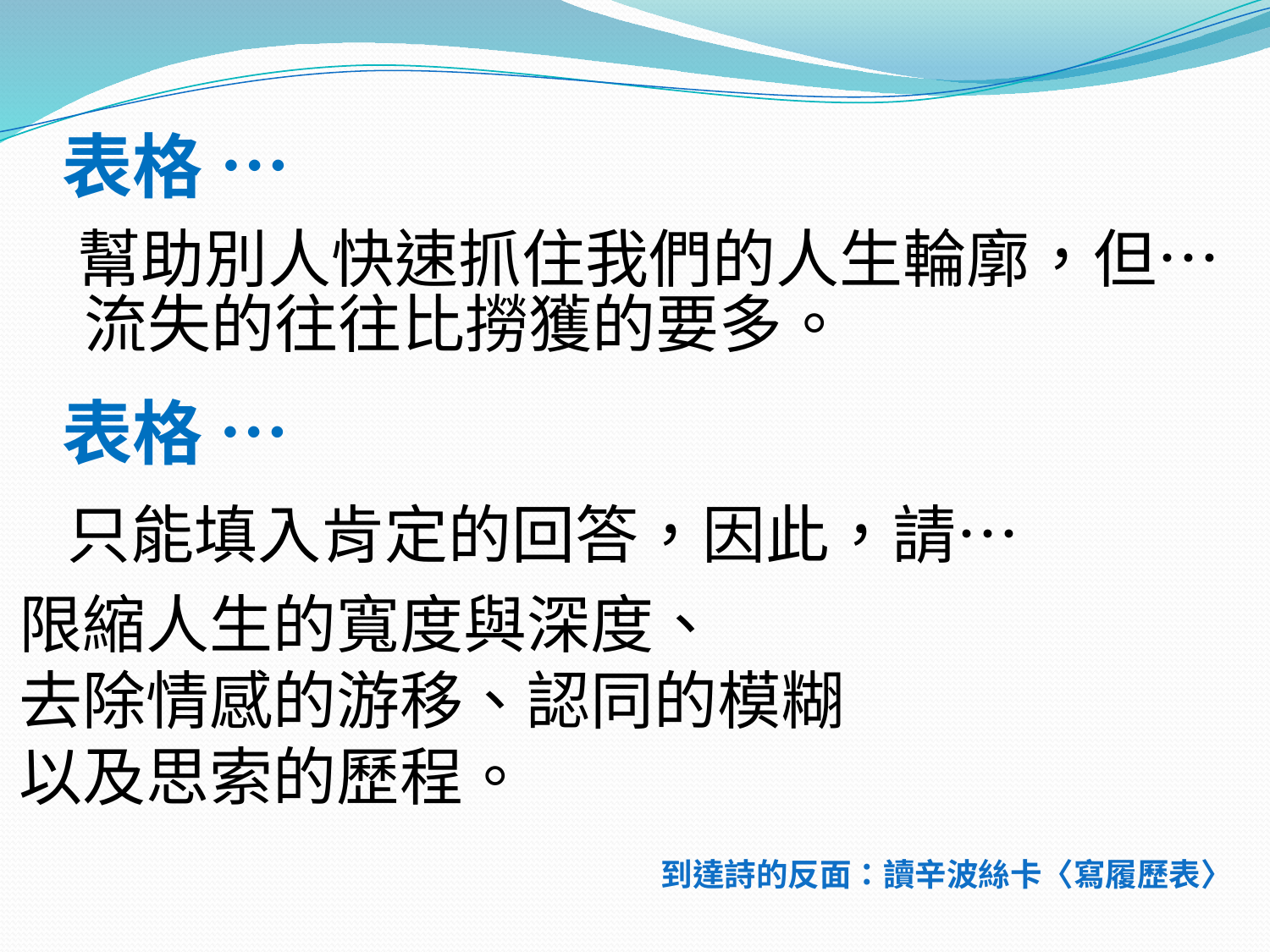

表格 …

表格 …

幫助別人快速抓住我們的人生輪廓，但…

流失的往往比撈獲的要多。

只能填入肯定的回答，因此，請…

    限縮人生的寬度與深度、
    去除情感的游移、認同的模糊
    以及思索的歷程。

到達詩的反面：讀辛波絲卡〈寫履歷表〉